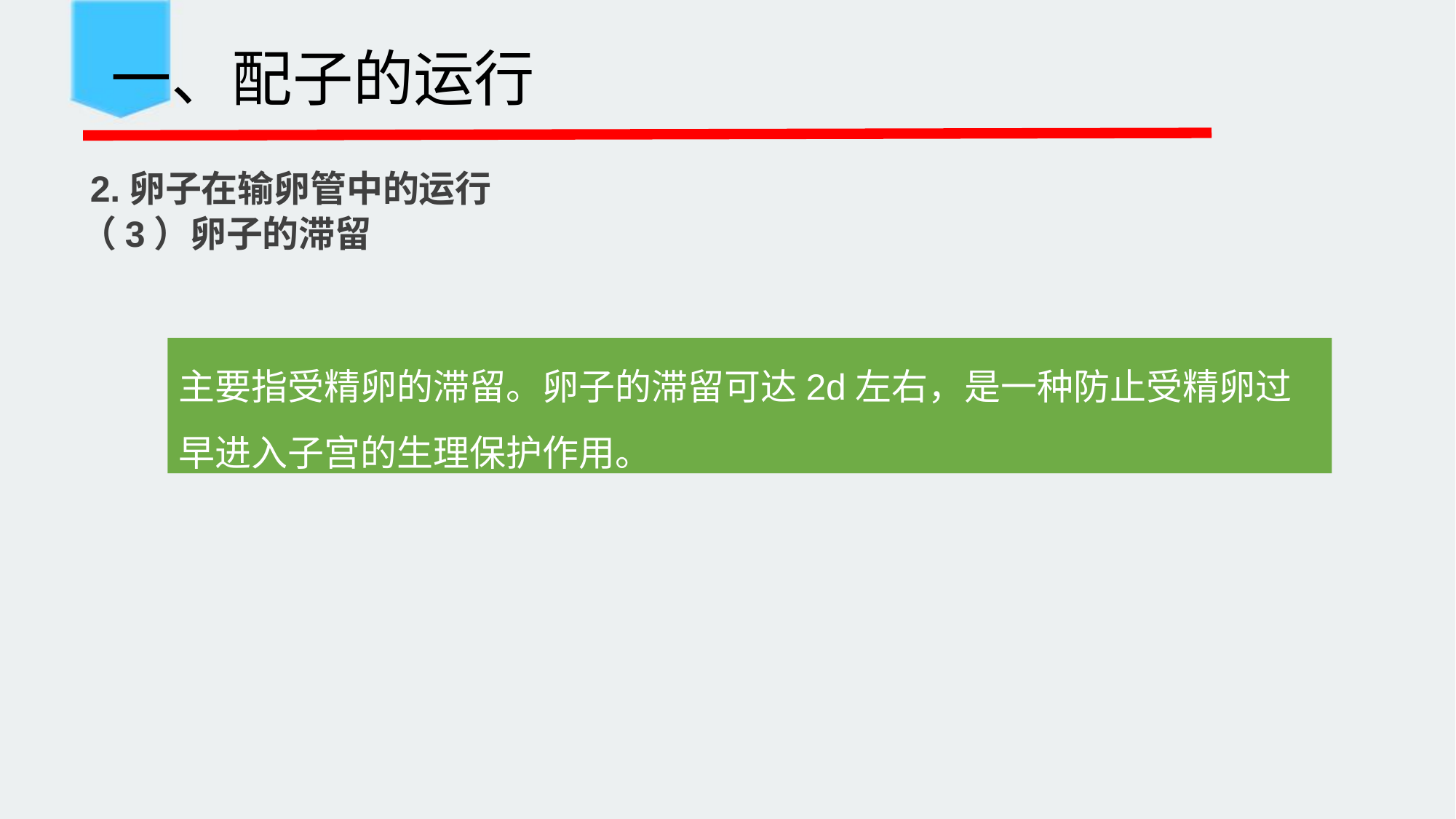

一、配子的运行
 2.卵子在输卵管中的运行
（3）卵子的滞留
主要指受精卵的滞留。卵子的滞留可达2d左右，是一种防止受精卵过早进入子宫的生理保护作用。